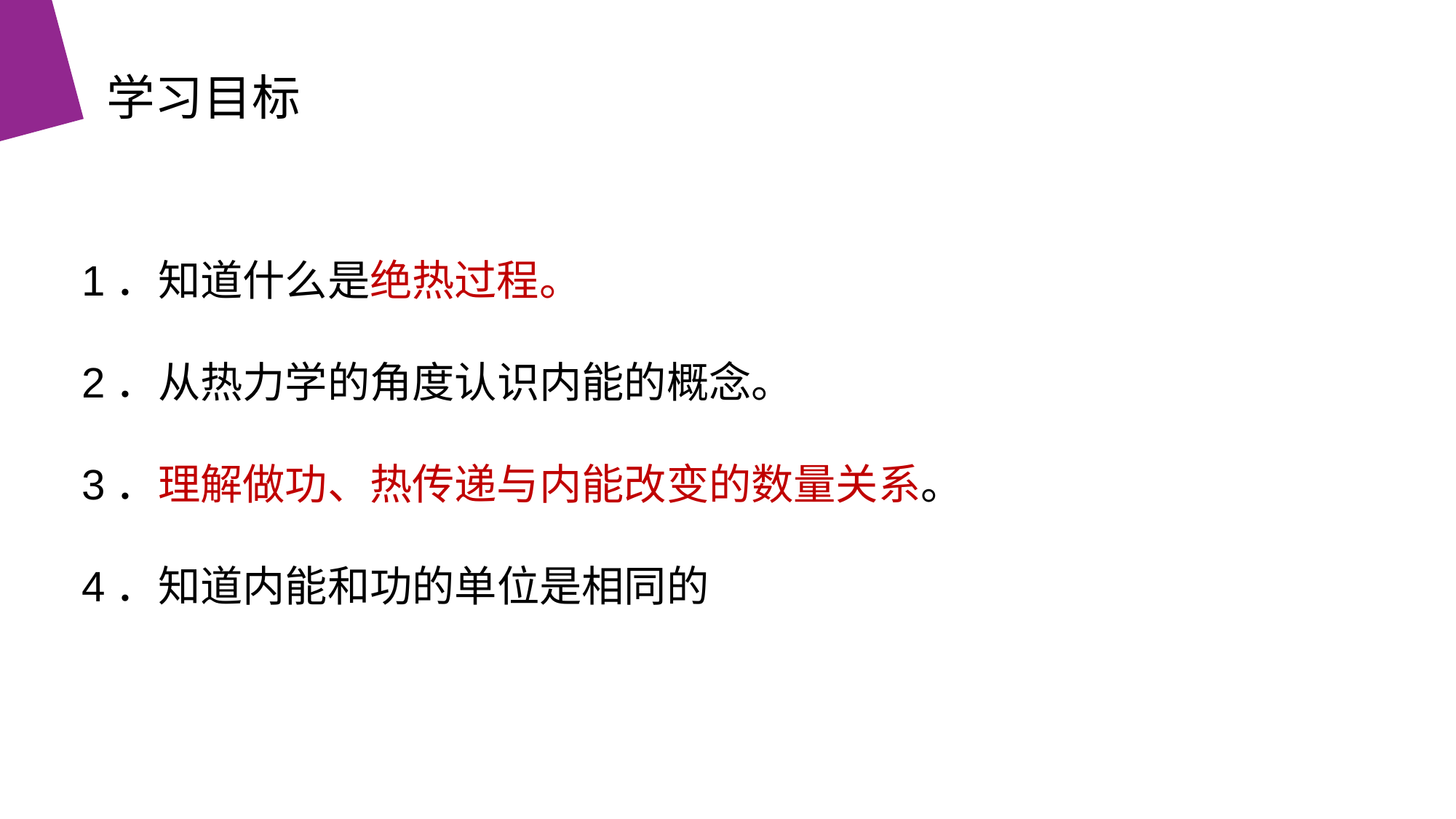

学习目标
1．知道什么是绝热过程。
2．从热力学的角度认识内能的概念。
3．理解做功、热传递与内能改变的数量关系。
4．知道内能和功的单位是相同的